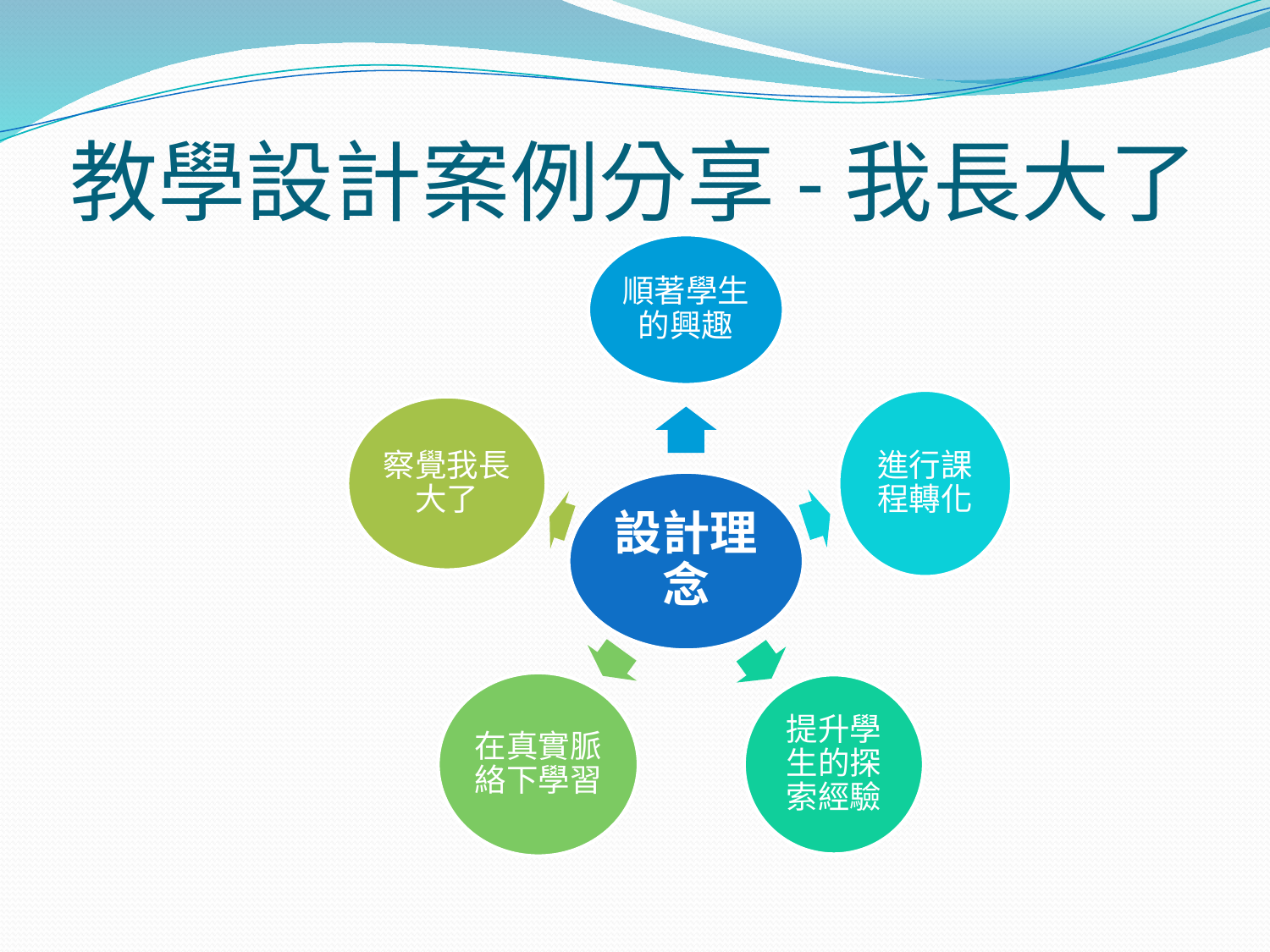

# 教學設計案例分享-我長大了
設計理念

順著學生的興趣

進行課程轉化

提升學生的探索經驗

在真實脈絡下學習

察覺我長大了